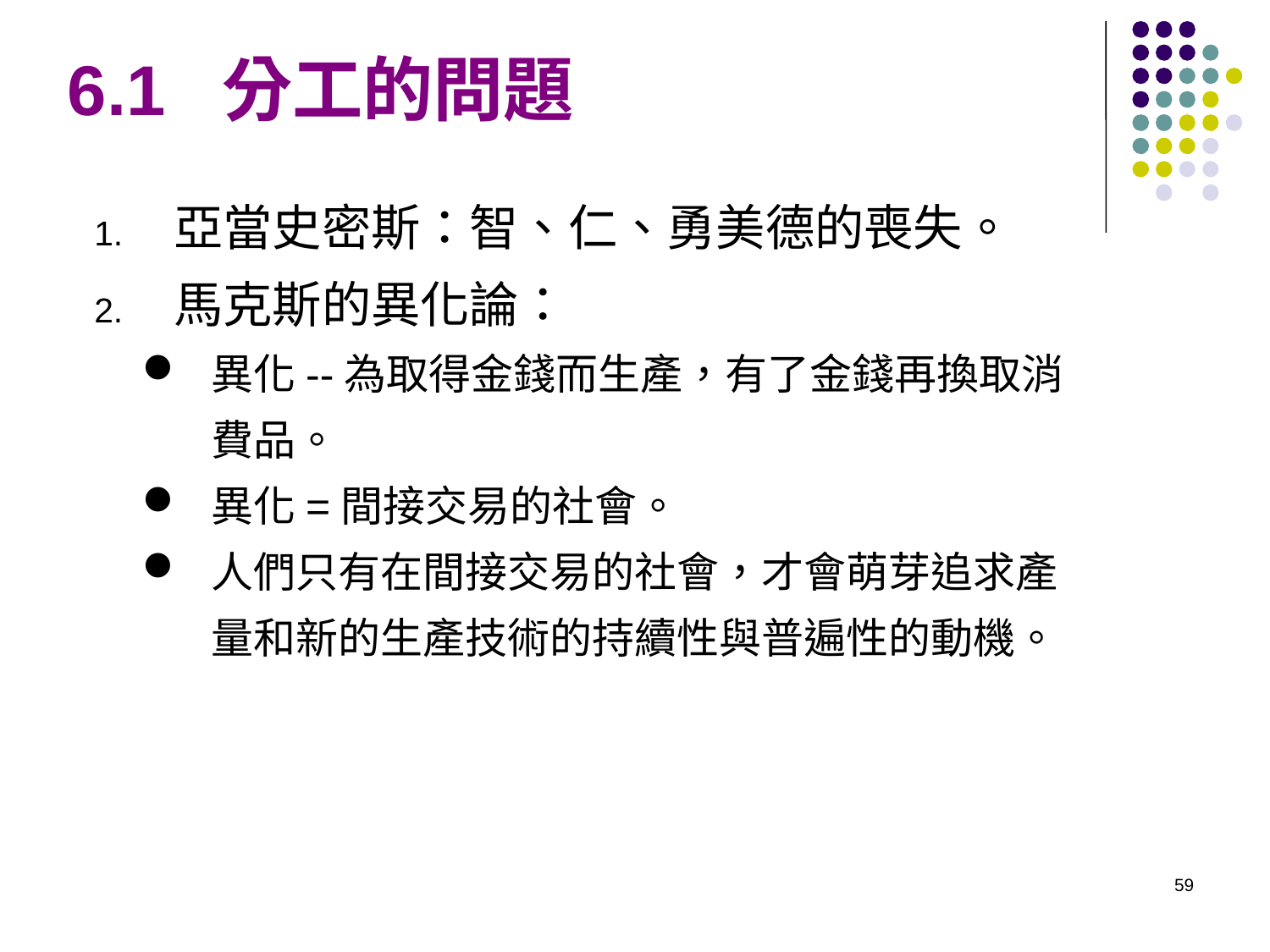

# 6.1  分工的問題
亞當史密斯：智、仁、勇美德的喪失。
馬克斯的異化論：
異化--為取得金錢而生產，有了金錢再換取消費品。
異化=間接交易的社會。
人們只有在間接交易的社會，才會萌芽追求產量和新的生產技術的持續性與普遍性的動機。
59